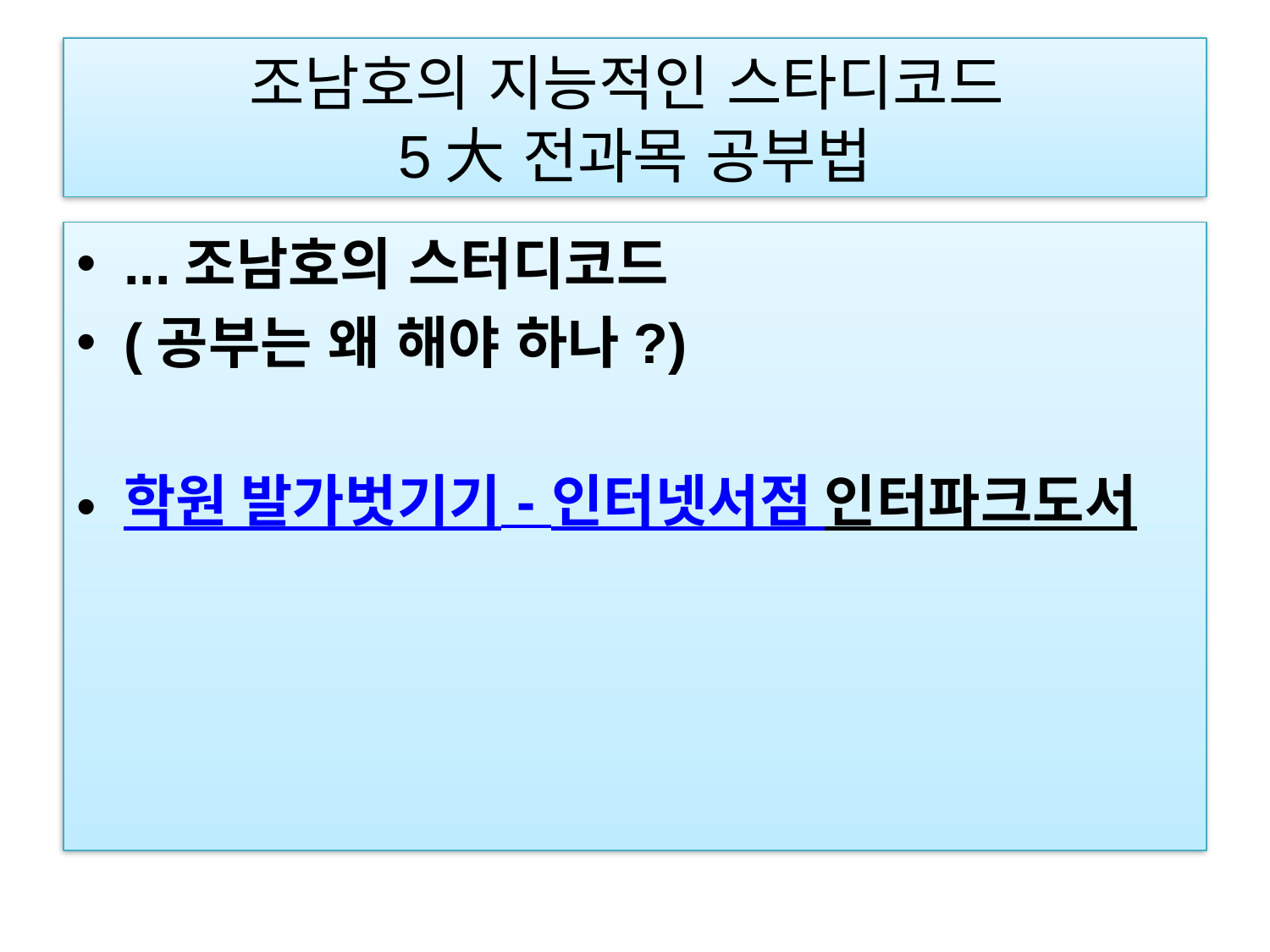

# 조남호의 지능적인 스타디코드 5大 전과목 공부법
...조남호의 스터디코드
(공부는 왜 해야 하나?)

학원 발가벗기기 - 인터넷서점 인터파크도서